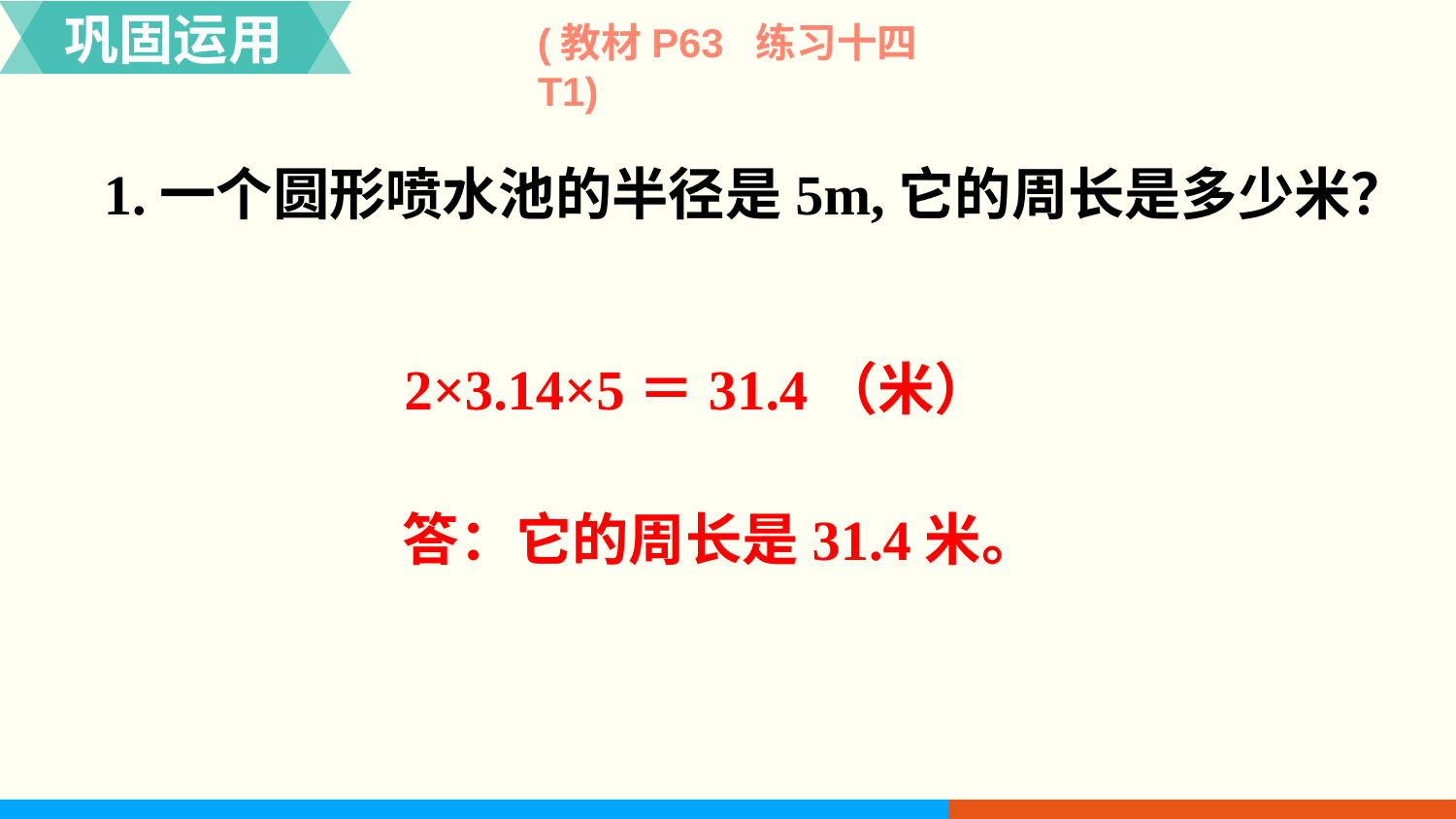

巩固运用

(教材P63  练习十四T1)
1.一个圆形喷水池的半径是5m,它的周长是多少米？
          2×3.14×5＝31.4（米）
 答：它的周长是31.4米。